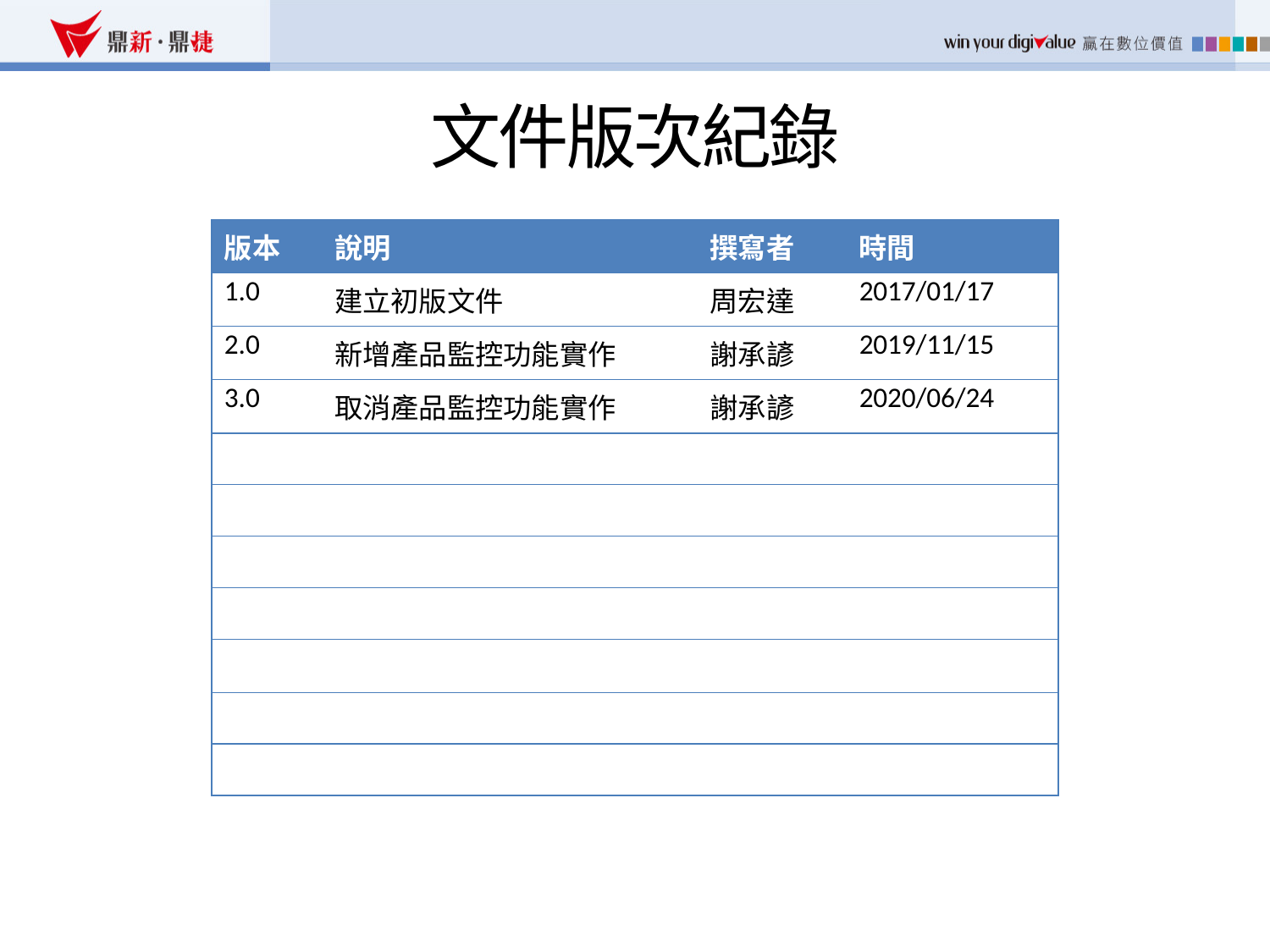

文件版次紀錄
| 版本 | 說明 | 撰寫者 | 時間 |
| --- | --- | --- | --- |
| 1.0 | 建立初版文件 | 周宏達 | 2017/01/17 |
| 2.0 | 新增產品監控功能實作 | 謝承諺 | 2019/11/15 |
| 3.0 | 取消產品監控功能實作 | 謝承諺 | 2020/06/24 |
|  |  |  |  |
|  |  |  |  |
|  |  |  |  |
|  |  |  |  |
|  |  |  |  |
|  |  |  |  |
|  |  |  |  |